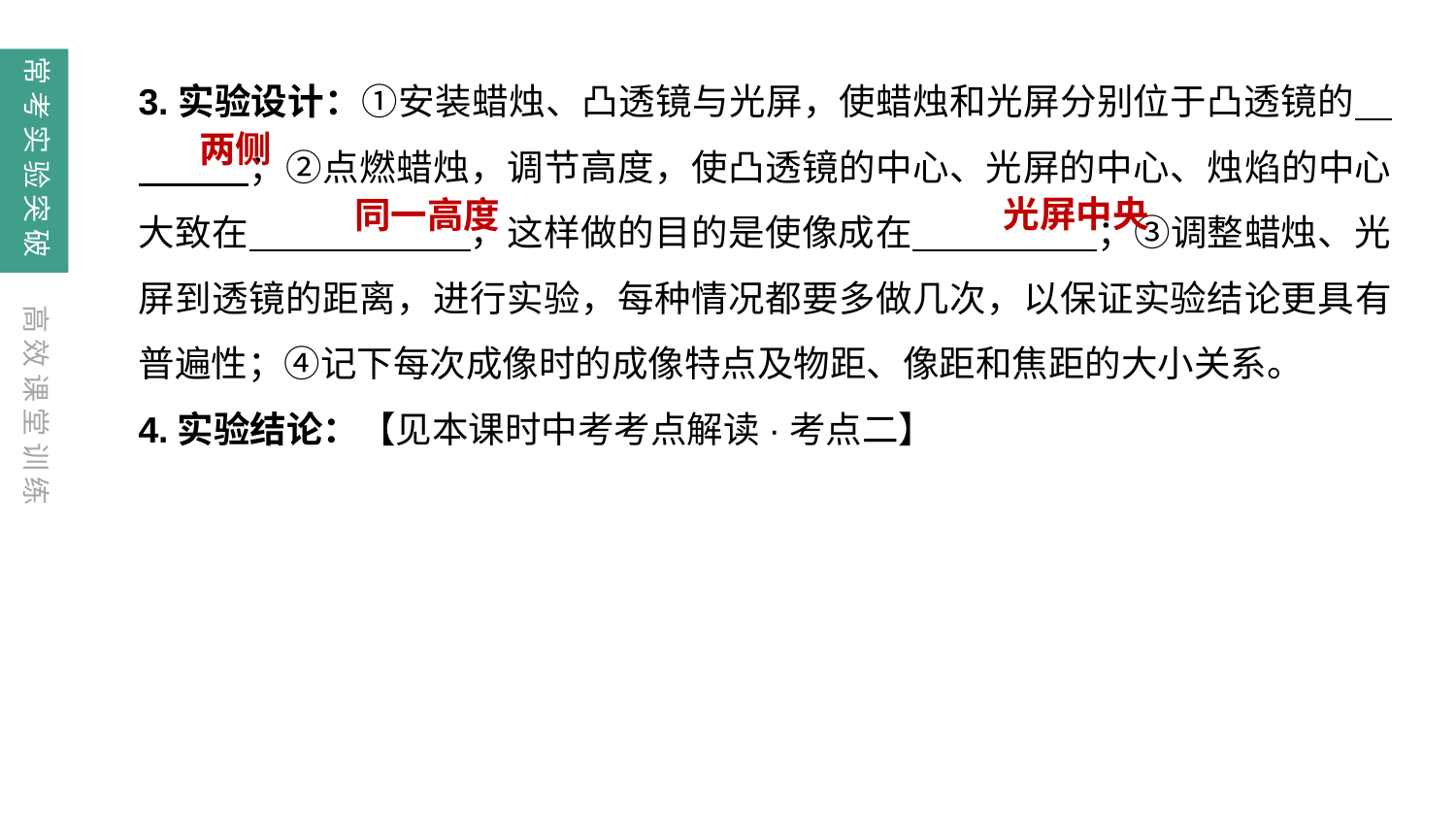

常考实验突破

3.实验设计：①安装蜡烛、凸透镜与光屏，使蜡烛和光屏分别位于凸透镜的　　　　；②点燃蜡烛，调节高度，使凸透镜的中心、光屏的中心、烛焰的中心大致在　　　　　　，这样做的目的是使像成在　　　　　；③调整蜡烛、光屏到透镜的距离，进行实验，每种情况都要多做几次，以保证实验结论更具有普遍性；④记下每次成像时的成像特点及物距、像距和焦距的大小关系。
4.实验结论：【见本课时中考考点解读·考点二】
两侧
光屏中央
同一高度
高效课堂训练